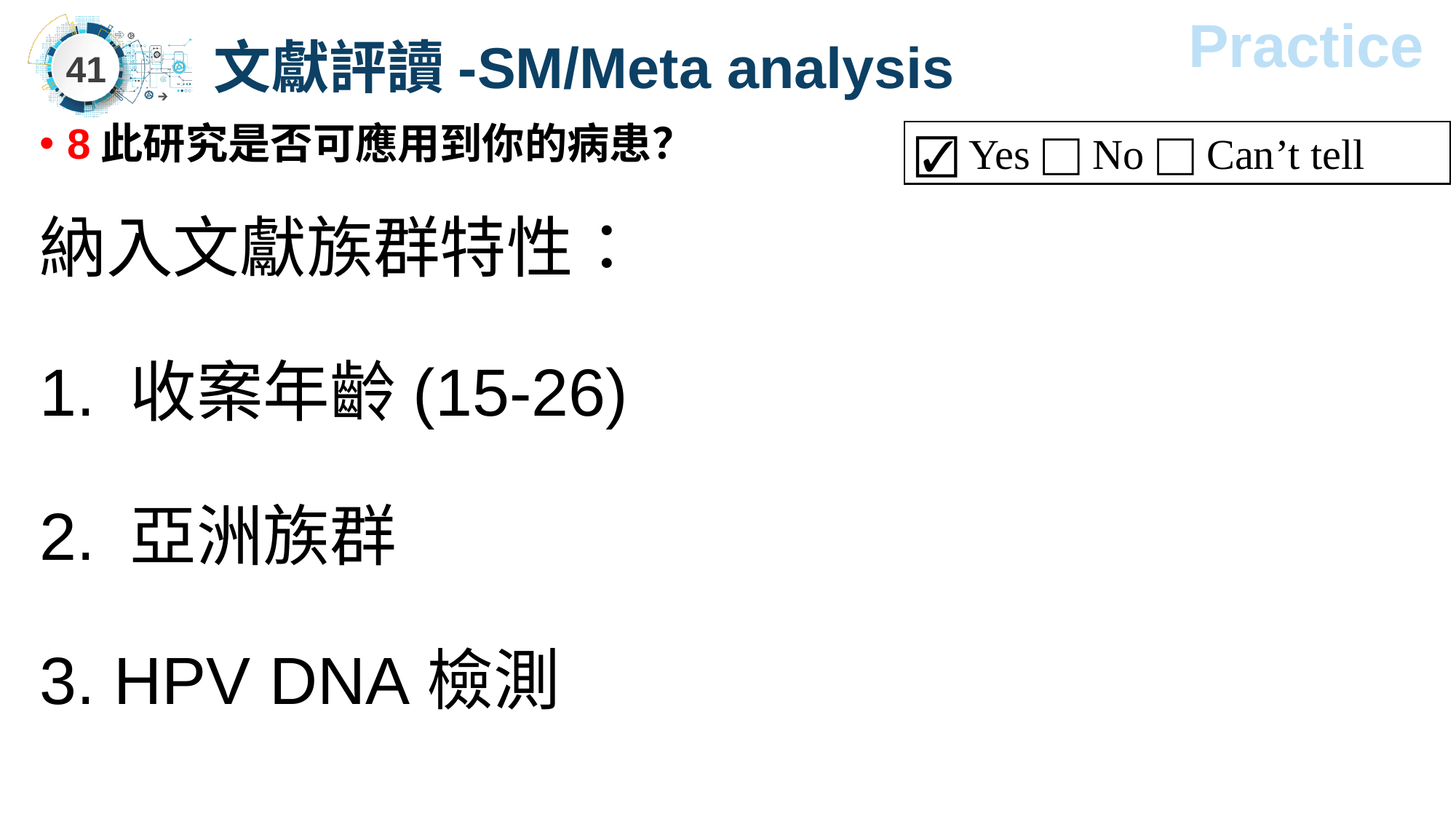

Practice
# 文獻評讀-SM/Meta analysis
8此研究是否可應用到你的病患？

納入文獻族群特性：

1. 收案年齡(15-26)

2. 亞洲族群

3. HPV DNA檢測

☑ Yes ⬜ No ⬜ Can’t tell